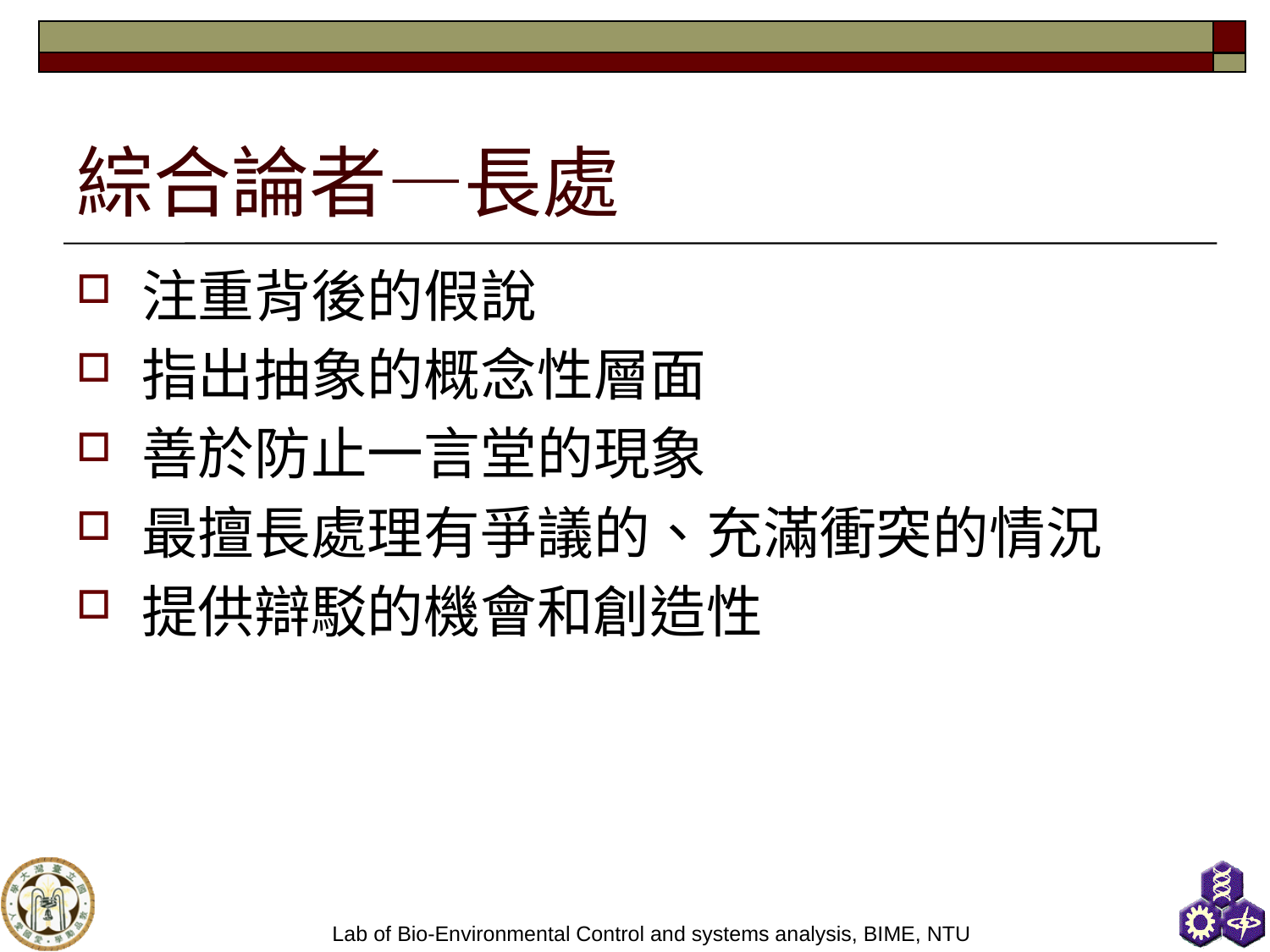

# 綜合論者—長處
注重背後的假說
指出抽象的概念性層面
善於防止一言堂的現象
最擅長處理有爭議的、充滿衝突的情況
提供辯駁的機會和創造性